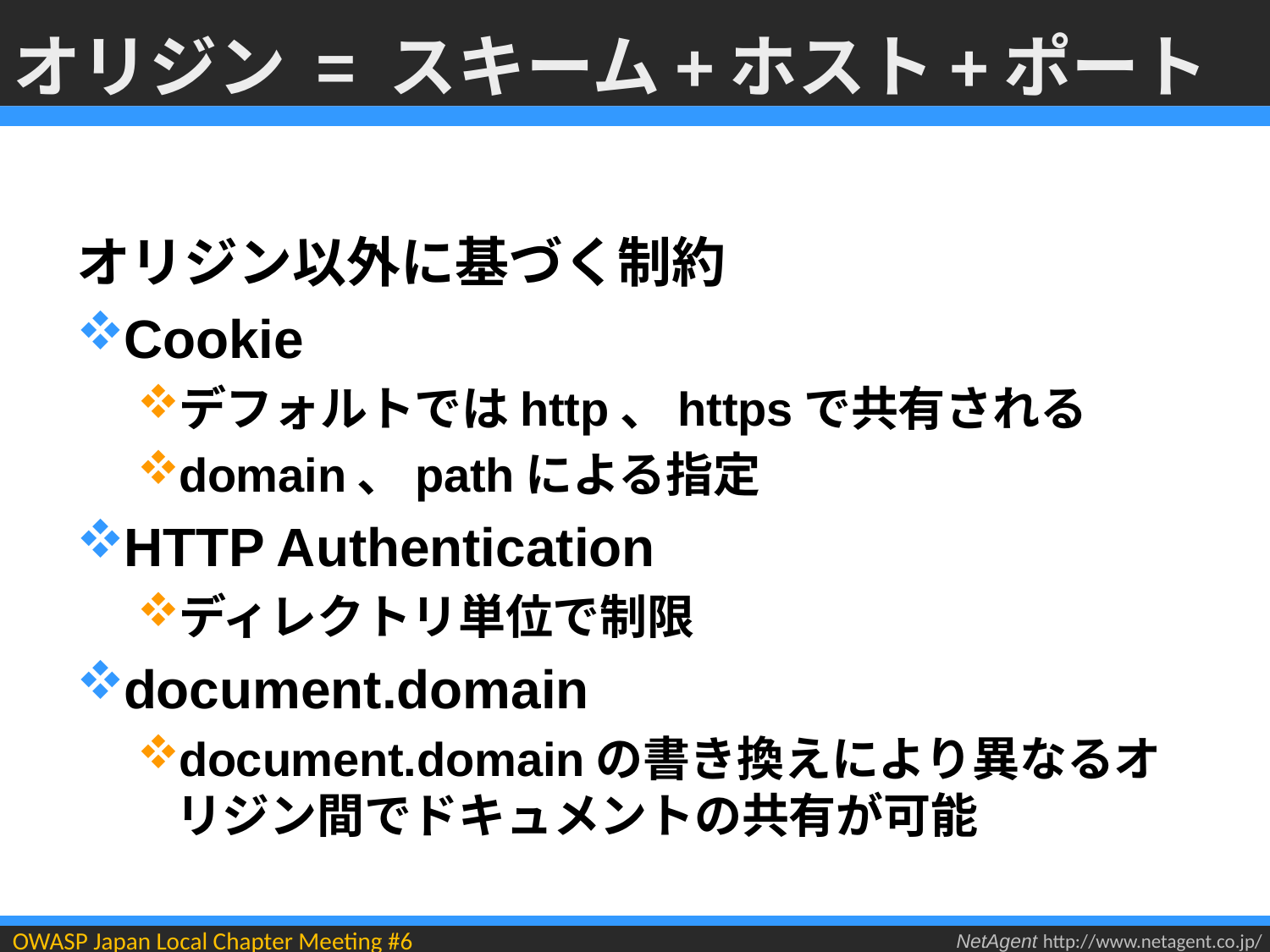

# オリジン = スキーム+ホスト+ポート
オリジン以外に基づく制約
Cookie
デフォルトではhttp、httpsで共有される
domain、pathによる指定
HTTP Authentication
ディレクトリ単位で制限
document.domain
document.domainの書き換えにより異なるオリジン間でドキュメントの共有が可能